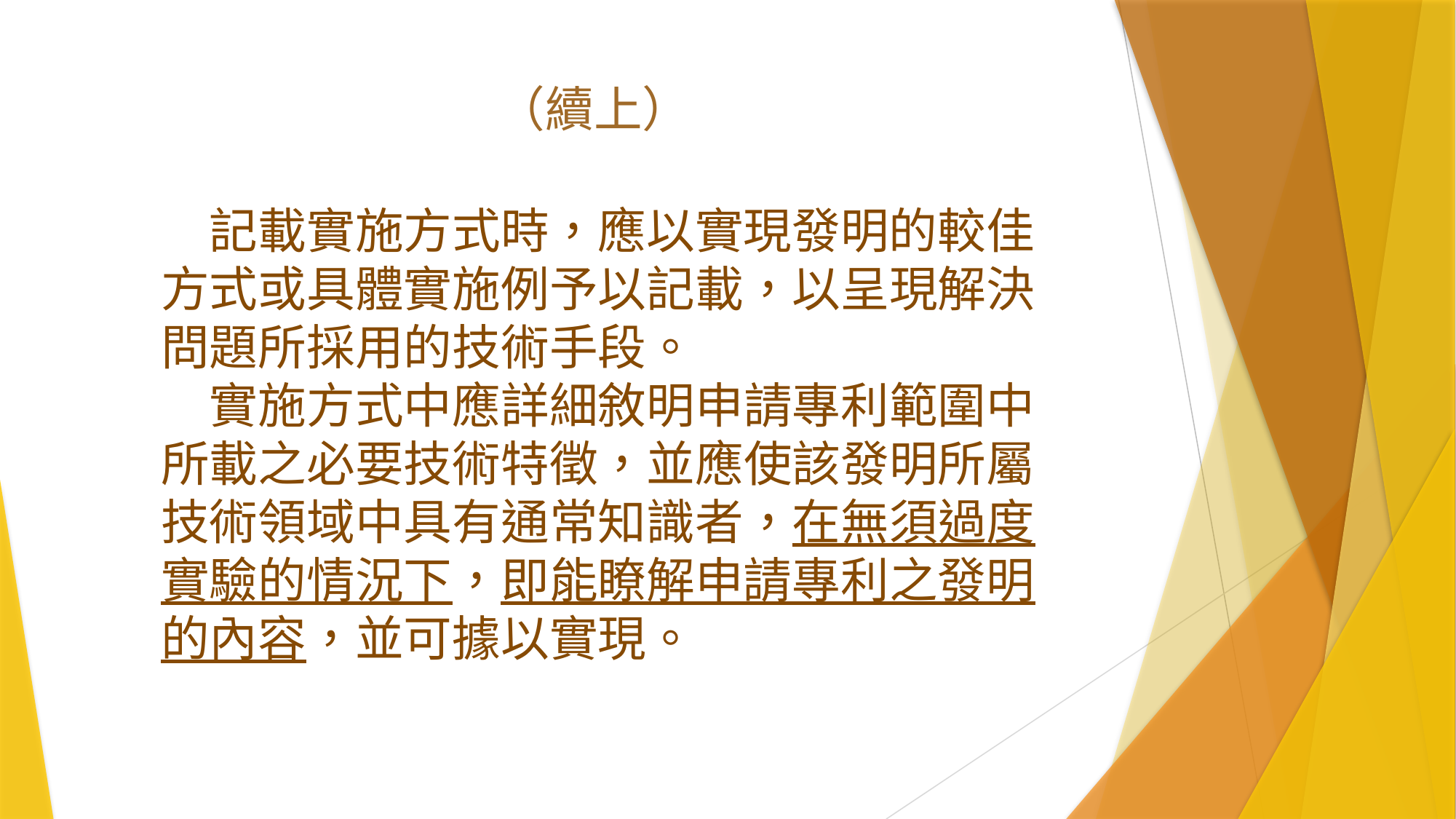

# （續上）
　記載實施方式時，應以實現發明的較佳方式或具體實施例予以記載，以呈現解決問題所採用的技術手段。
　實施方式中應詳細敘明申請專利範圍中所載之必要技術特徵，並應使該發明所屬技術領域中具有通常知識者，在無須過度實驗的情況下，即能瞭解申請專利之發明的內容，並可據以實現。